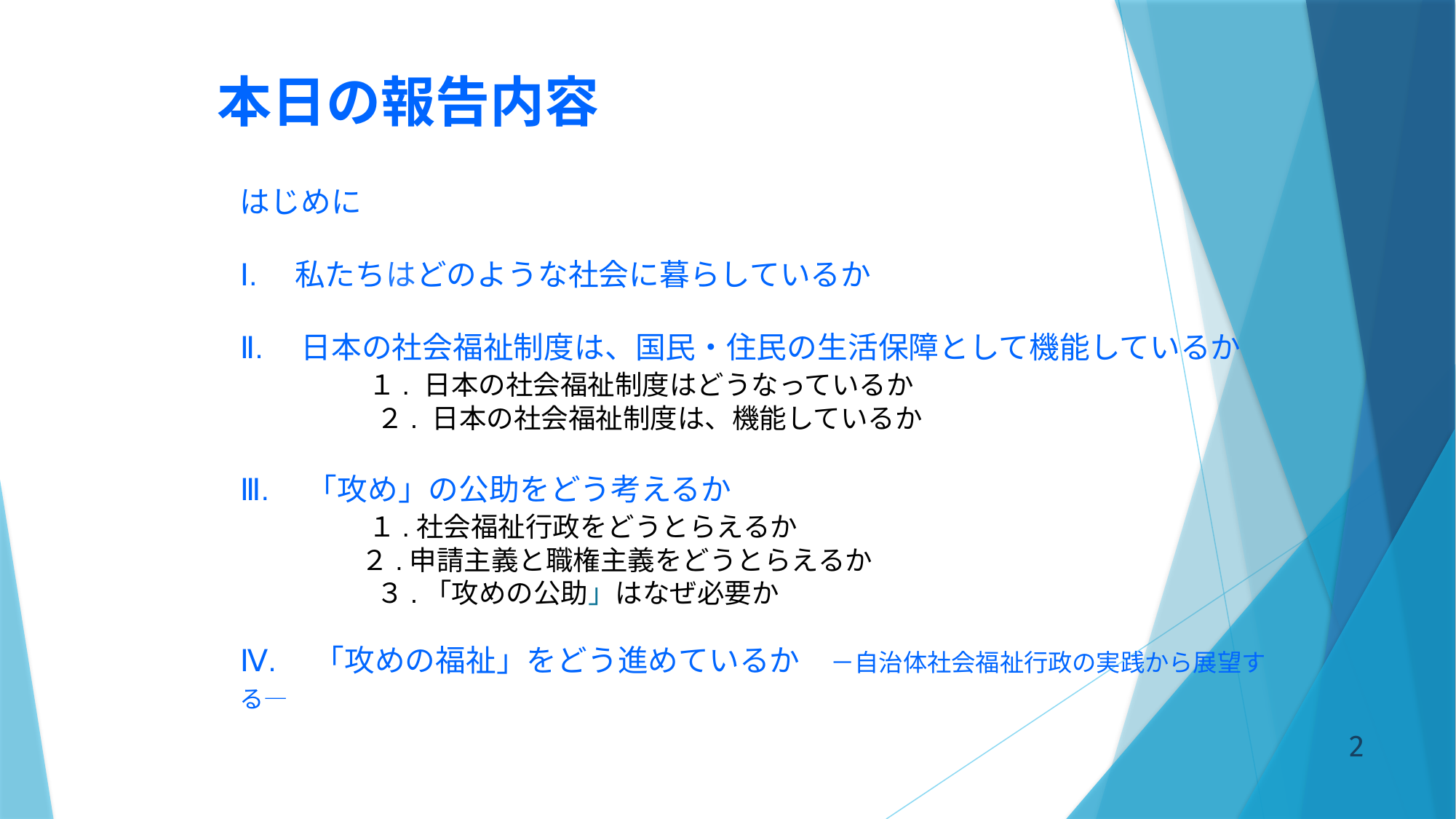

# 本日の報告内容
はじめに

Ⅰ.　私たちはどのような社会に暮らしているか

Ⅱ.　日本の社会福祉制度は、国民・住民の生活保障として機能しているか
　　　 　１. 日本の社会福祉制度はどうなっているか
　　　　　２. 日本の社会福祉制度は、機能しているか

Ⅲ.　「攻め」の公助をどう考えるか
　　　 　１.社会福祉行政をどうとらえるか
　　 　 　２.申請主義と職権主義をどうとらえるか
　　　　　３.「攻めの公助」はなぜ必要か

Ⅳ.　「攻めの福祉」をどう進めているか　－自治体社会福祉行政の実践から展望する―

2